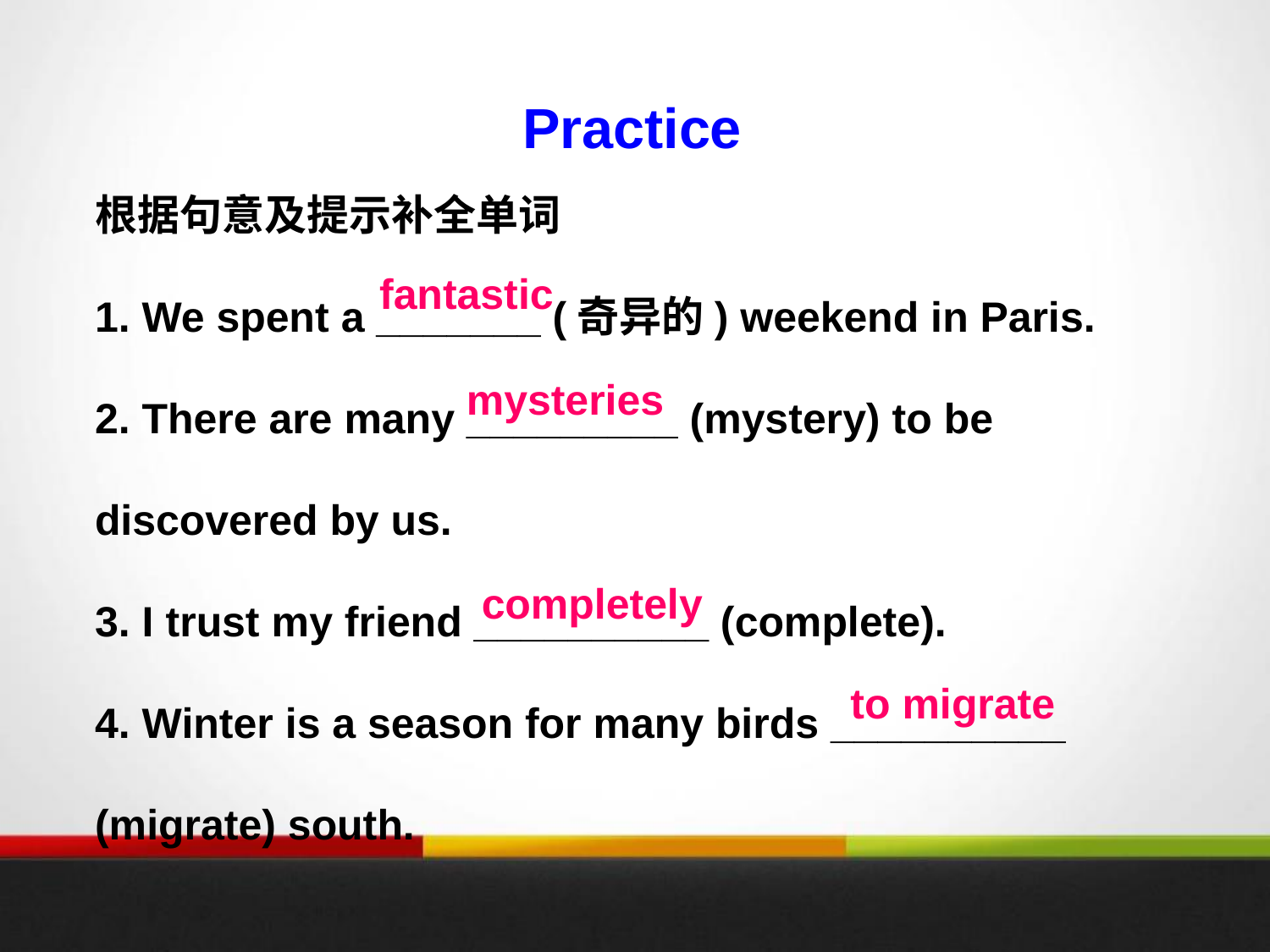

Practice
根据句意及提示补全单词
1. We spent a _______ (奇异的) weekend in Paris.
2. There are many _________ (mystery) to be discovered by us.
3. I trust my friend __________ (complete).
4. Winter is a season for many birds __________ (migrate) south.
fantastic
mysteries
completely
to migrate